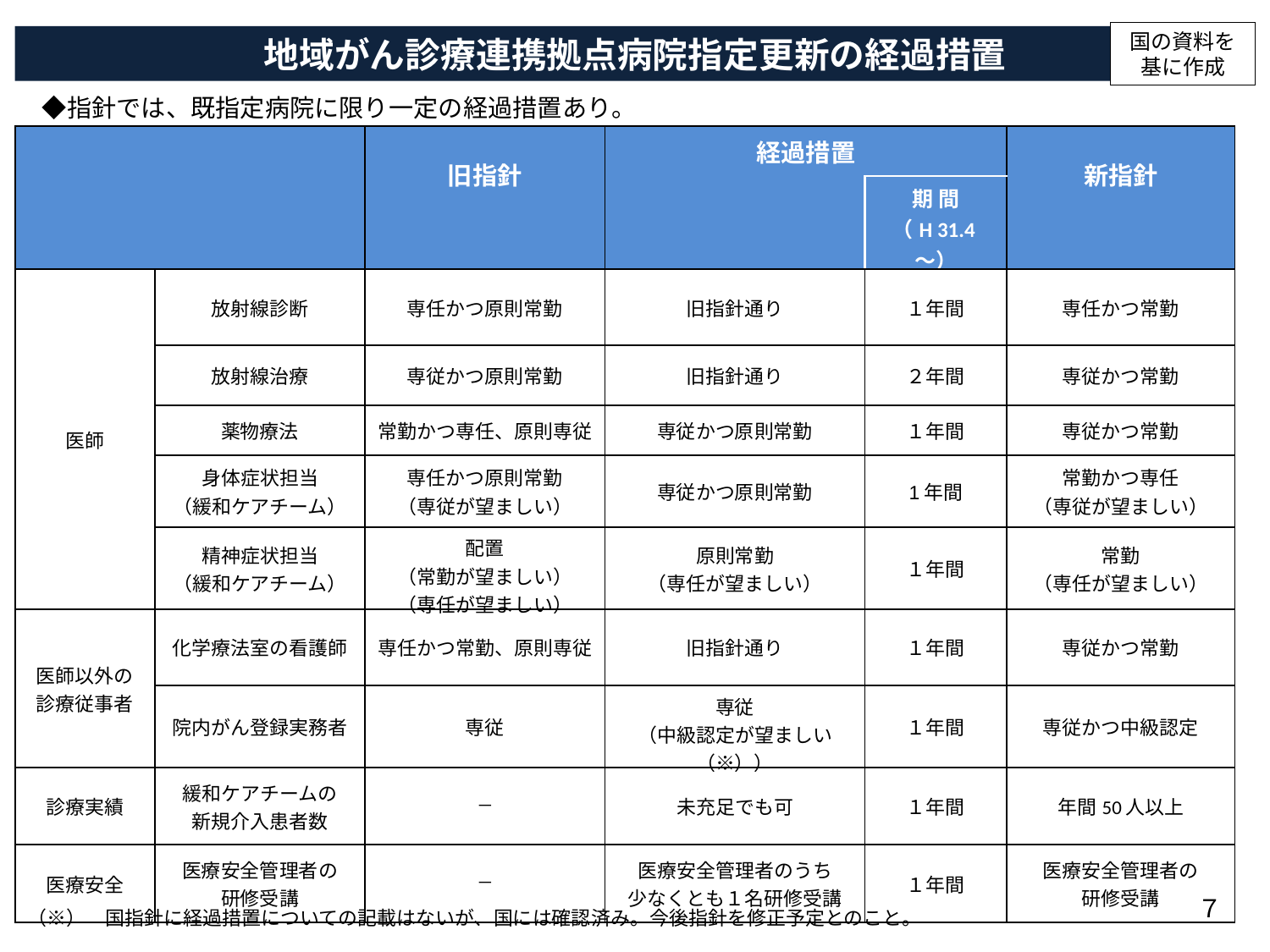

国の資料を
基に作成
地域がん診療連携拠点病院指定更新の経過措置
　◆指針では、既指定病院に限り一定の経過措置あり。
|  |  | 旧指針 | 経過措置 |  | 新指針 |
| --- | --- | --- | --- | --- | --- |
|  |  |  |  | 期 間 （H 31.4～） |  |
| 医師 | 放射線診断 | 専任かつ原則常勤 | 旧指針通り | １年間 | 専任かつ常勤 |
|  | 放射線治療 | 専従かつ原則常勤 | 旧指針通り | ２年間 | 専従かつ常勤 |
|  | 薬物療法 | 常勤かつ専任、原則専従 | 専従かつ原則常勤 | １年間 | 専従かつ常勤 |
|  | 身体症状担当 （緩和ケアチーム） | 専任かつ原則常勤 （専従が望ましい） | 専従かつ原則常勤 | 1年間 | 常勤かつ専任 （専従が望ましい） |
|  | 精神症状担当 （緩和ケアチーム） | 配置 （常勤が望ましい） （専任が望ましい） | 原則常勤 （専任が望ましい） | １年間 | 常勤 （専任が望ましい） |
| 医師以外の診療従事者 | 化学療法室の看護師 | 専任かつ常勤、原則専従 | 旧指針通り | １年間 | 専従かつ常勤 |
|  | 院内がん登録実務者 | 専従 | 専従 （中級認定が望ましい（※）） | １年間 | 専従かつ中級認定 |
| 診療実績 | 緩和ケアチームの 新規介入患者数 | ― | 未充足でも可 | １年間 | 年間50人以上 |
| 医療安全 | 医療安全管理者の 研修受講 | ― | 医療安全管理者のうち 少なくとも１名研修受講 | １年間 | 医療安全管理者の 研修受講 |
７
（※）　国指針に経過措置についての記載はないが、国には確認済み。今後指針を修正予定とのこと。